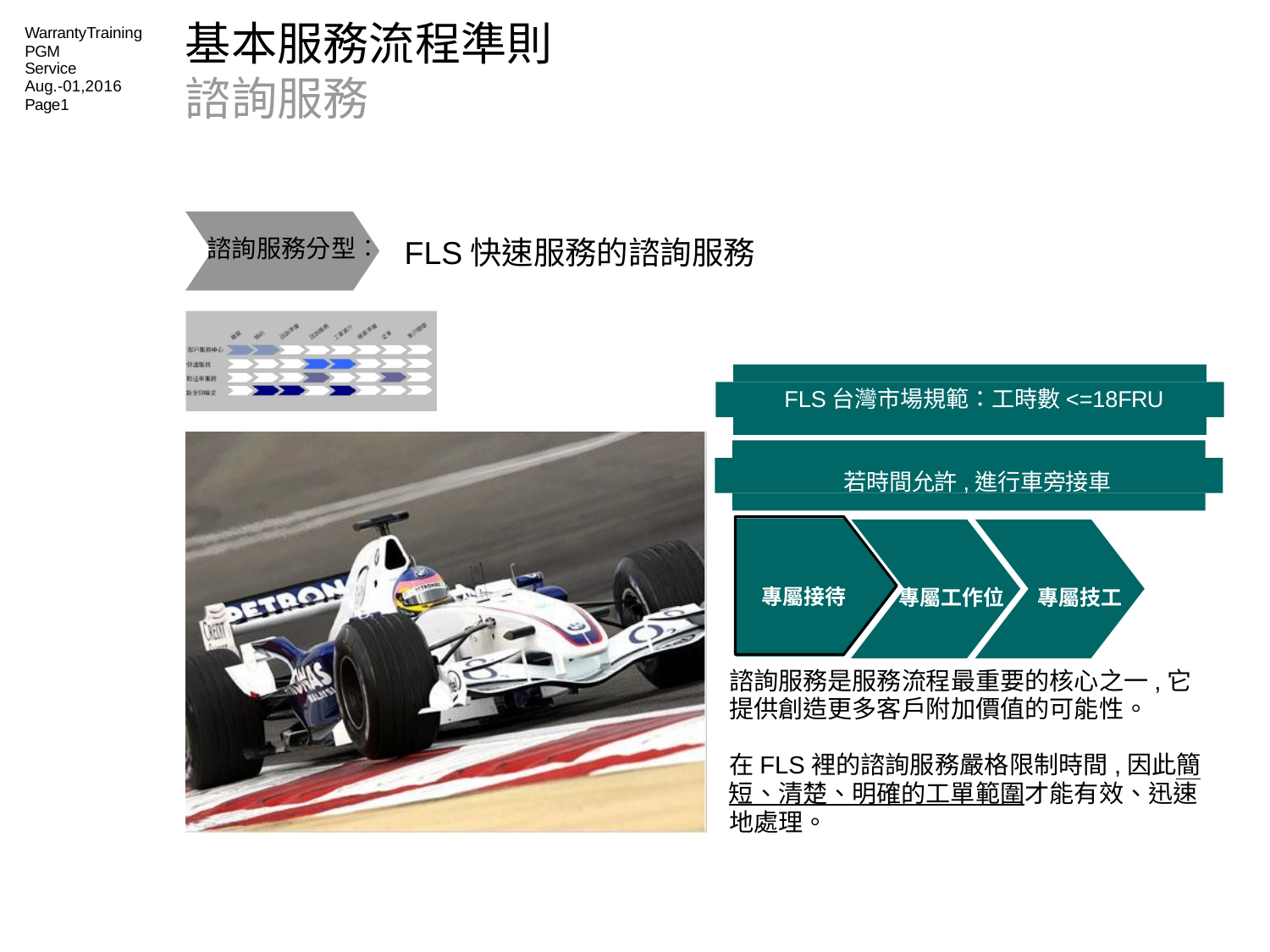

# 基本服務流程準則 諮詢服務
WarrantyTrainingPGM
Service
Aug.-01,2016
Page1

FLS快速服務的諮詢服務
諮詢服務分型︰

FLS台灣市場規範：工時數<=18FRU

若時間允許,進行車旁接車

專屬接待
專屬工作位
專屬技工
諮詢服務是服務流程最重要的核心之一,它提供創造更多客戶附加價值的可能性。

在FLS裡的諮詢服務嚴格限制時間,因此簡
短、清楚、明確的工單範圍才能有效、迅速
地處理。